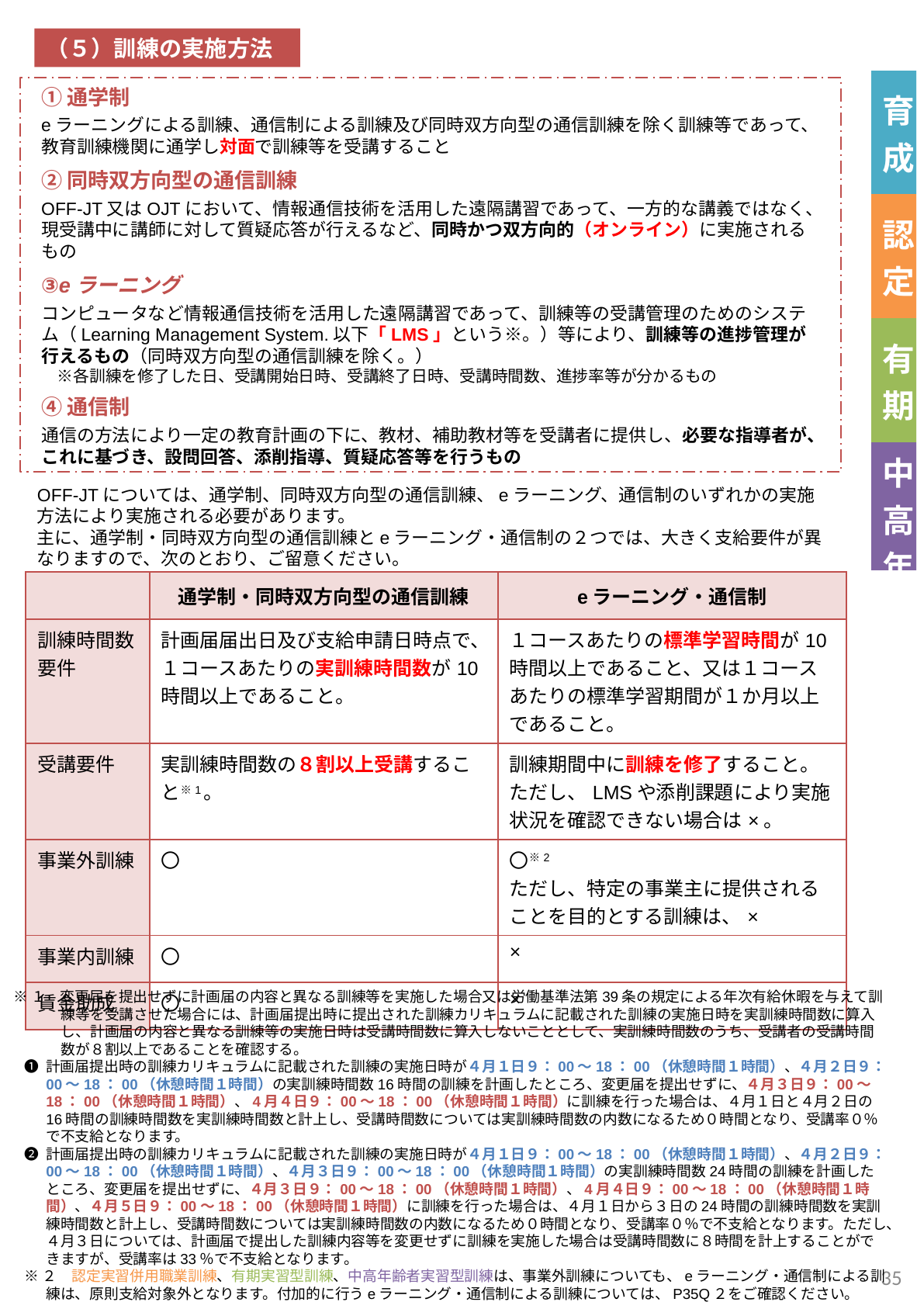

（５）訓練の実施方法
| 育成 |
| --- |
| 認定 |
| 有期 |
| 中高年 |

①通学制
eラーニングによる訓練、通信制による訓練及び同時双方向型の通信訓練を除く訓練等であって、教育訓練機関に通学し対面で訓練等を受講すること
②同時双方向型の通信訓練
OFF-JT又はOJTにおいて、情報通信技術を活用した遠隔講習であって、一方的な講義ではなく、現受講中に講師に対して質疑応答が行えるなど、同時かつ双方向的（オンライン）に実施されるもの
③eラーニング
コンピュータなど情報通信技術を活用した遠隔講習であって、訓練等の受講管理のためのシステム（Learning Management System.以下「LMS」という※。）等により、訓練等の進捗管理が行えるもの（同時双方向型の通信訓練を除く。）
　※各訓練を修了した日、受講開始日時、受講終了日時、受講時間数、進捗率等が分かるもの
④通信制
通信の方法により一定の教育計画の下に、教材、補助教材等を受講者に提供し、必要な指導者が、これに基づき、設問回答、添削指導、質疑応答等を行うもの
OFF-JTについては、通学制、同時双方向型の通信訓練、eラーニング、通信制のいずれかの実施方法により実施される必要があります。
主に、通学制・同時双方向型の通信訓練とeラーニング・通信制の２つでは、大きく支給要件が異なりますので、次のとおり、ご留意ください。
|  | 通学制・同時双方向型の通信訓練 | eラーニング・通信制 |
| --- | --- | --- |
| 訓練時間数 要件 | 計画届届出日及び支給申請日時点で、１コースあたりの実訓練時間数が10時間以上であること。 | １コースあたりの標準学習時間が10時間以上であること、又は１コースあたりの標準学習期間が１か月以上であること。 |
| 受講要件 | 実訓練時間数の８割以上受講すること※1。 | 訓練期間中に訓練を修了すること。ただし、LMSや添削課題により実施状況を確認できない場合は×。 |
| 事業外訓練 | 〇 | 〇※2 ただし、特定の事業主に提供されることを目的とする訓練は、× |
| 事業内訓練 | 〇 | × |
| 賃金助成 | 〇 | × |
※１　変更届を提出せずに計画届の内容と異なる訓練等を実施した場合又は労働基準法第39条の規定による年次有給休暇を与えて訓練等を受講させた場合には、計画届提出時に提出された訓練カリキュラムに記載された訓練の実施日時を実訓練時間数に算入し、計画届の内容と異なる訓練等の実施日時は受講時間数に算入しないこととして、実訓練時間数のうち、受講者の受講時間数が８割以上であることを確認する。
➊ 計画届提出時の訓練カリキュラムに記載された訓練の実施日時が４月１日９：00～18：00（休憩時間１時間）、４月２日９：00～18：00（休憩時間１時間）の実訓練時間数16時間の訓練を計画したところ、変更届を提出せずに、４月３日９：00～18：00（休憩時間１時間）、4月４日９：00～18：00（休憩時間１時間）に訓練を行った場合は、４月１日と４月２日の16時間の訓練時間数を実訓練時間数と計上し、受講時間数については実訓練時間数の内数になるため０時間となり、受講率０％で不支給となります。
❷ 計画届提出時の訓練カリキュラムに記載された訓練の実施日時が４月１日９：00～18：00（休憩時間１時間）、４月２日９：00～18：00（休憩時間１時間）、４月３日９：00～18：00（休憩時間１時間）の実訓練時間数24時間の訓練を計画したところ、変更届を提出せずに、４月３日９：00～18：00（休憩時間１時間）、4月４日９：00～18：00（休憩時間１時間）、４月５日９：00～18：00（休憩時間１時間）に訓練を行った場合は、４月１日から３日の24時間の訓練時間数を実訓練時間数と計上し、受講時間数については実訓練時間数の内数になるため０時間となり、受講率０％で不支給となります。ただし、４月３日については、計画届で提出した訓練内容等を変更せずに訓練を実施した場合は受講時間数に８時間を計上することができますが、受講率は33％で不支給となります。
※２　認定実習併用職業訓練、有期実習型訓練、中高年齢者実習型訓練は、事業外訓練についても、eラーニング・通信制による訓練は、原則支給対象外となります。付加的に行うeラーニング・通信制による訓練については、P35Q２をご確認ください。

35